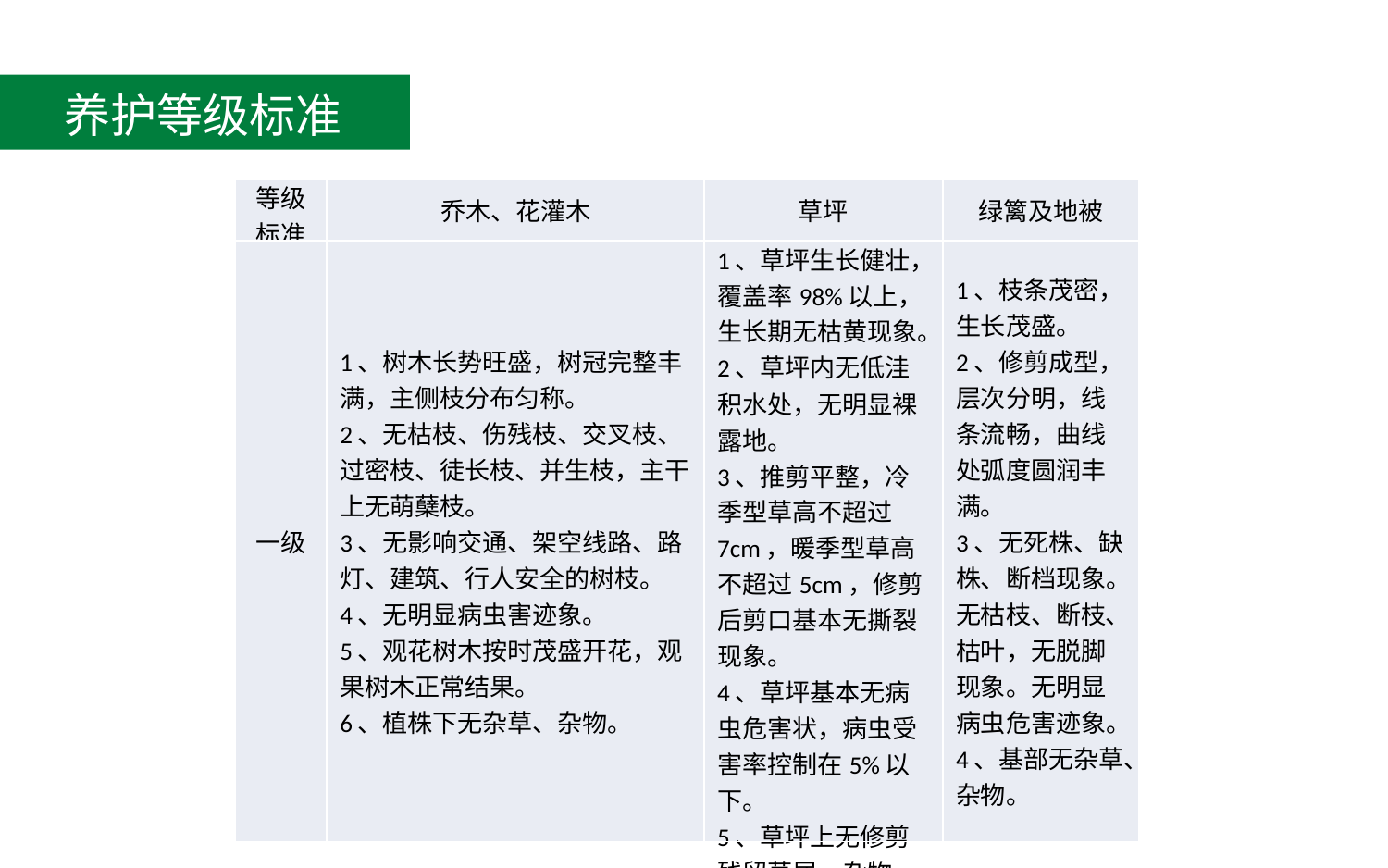

养护等级标准
| 等级标准 | 乔木、花灌木 | 草坪 | 绿篱及地被 |
| --- | --- | --- | --- |
| 一级 | 1、树木长势旺盛，树冠完整丰满，主侧枝分布匀称。 2、无枯枝、伤残枝、交叉枝、过密枝、徒长枝、并生枝，主干上无萌蘖枝。 3、无影响交通、架空线路、路灯、建筑、行人安全的树枝。 4、无明显病虫害迹象。 5、观花树木按时茂盛开花，观果树木正常结果。 6、植株下无杂草、杂物。 | 1、草坪生长健壮，覆盖率98%以上，生长期无枯黄现象。 2、草坪内无低洼积水处，无明显裸露地。 3、推剪平整，冷季型草高不超过7cm，暖季型草高不超过5cm，修剪后剪口基本无撕裂现象。 4、草坪基本无病虫危害状，病虫受害率控制在5%以下。 5、草坪上无修剪残留草屑、杂物，基本无杂草，无乱停乱放现象。 | 1、枝条茂密，生长茂盛。 2、修剪成型，层次分明，线条流畅，曲线处弧度圆润丰满。 3、无死株、缺株、断档现象。无枯枝、断枝、枯叶，无脱脚现象。无明显病虫危害迹象。 4、基部无杂草、杂物。 |
 概述